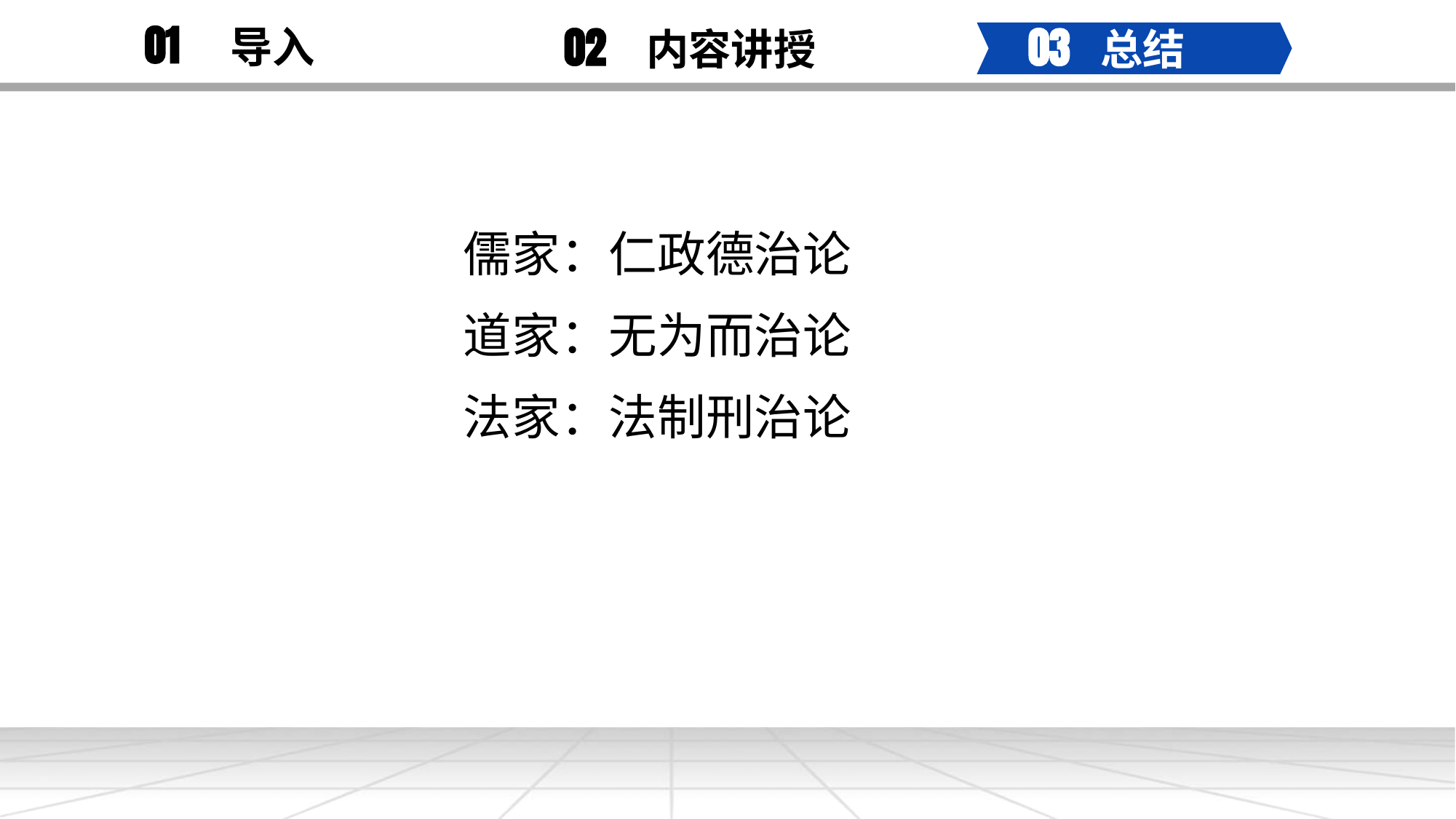

01    导入
02   内容讲授

03  总结

添加
标题
儒家：仁政德治论
道家：无为而治论
法家：法制刑治论